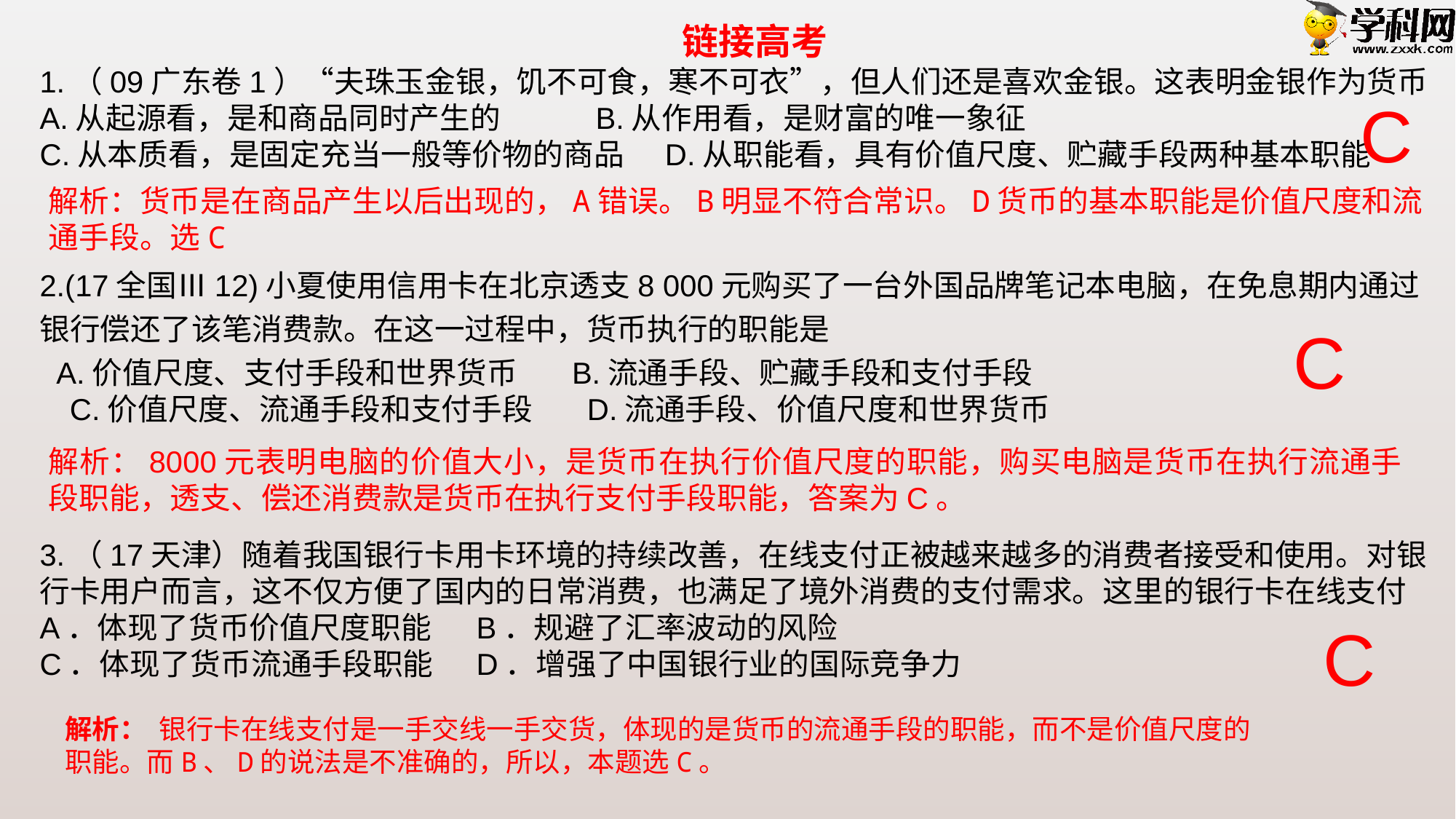

链接高考
1.（09广东卷1）“夫珠玉金银，饥不可食，寒不可衣”，但人们还是喜欢金银。这表明金银作为货币
A.从起源看，是和商品同时产生的             B.从作用看，是财富的唯一象征
C.从本质看，是固定充当一般等价物的商品     D.从职能看，具有价值尺度、贮藏手段两种基本职能

2.(17全国Ⅲ12)小夏使用信用卡在北京透支8 000元购买了一台外国品牌笔记本电脑，在免息期内通过银行偿还了该笔消费款。在这一过程中，货币执行的职能是
  A.价值尺度、支付手段和世界货币       B.流通手段、贮藏手段和支付手段
	C.价值尺度、流通手段和支付手段       D.流通手段、价值尺度和世界货币

3.（17天津）随着我国银行卡用卡环境的持续改善，在线支付正被越来越多的消费者接受和使用。对银行卡用户而言，这不仅方便了国内的日常消费，也满足了境外消费的支付需求。这里的银行卡在线支付
A．体现了货币价值尺度职能	B．规避了汇率波动的风险
C．体现了货币流通手段职能	D．增强了中国银行业的国际竞争力

C
解析：货币是在商品产生以后出现的，A错误。B明显不符合常识。D货币的基本职能是价值尺度和流通手段。选C
C
解析：8000元表明电脑的价值大小，是货币在执行价值尺度的职能，购买电脑是货币在执行流通手段职能，透支、偿还消费款是货币在执行支付手段职能，答案为C。
C
解析：  银行卡在线支付是一手交线一手交货，体现的是货币的流通手段的职能，而不是价值尺度的职能。而B、D的说法是不准确的，所以，本题选C。